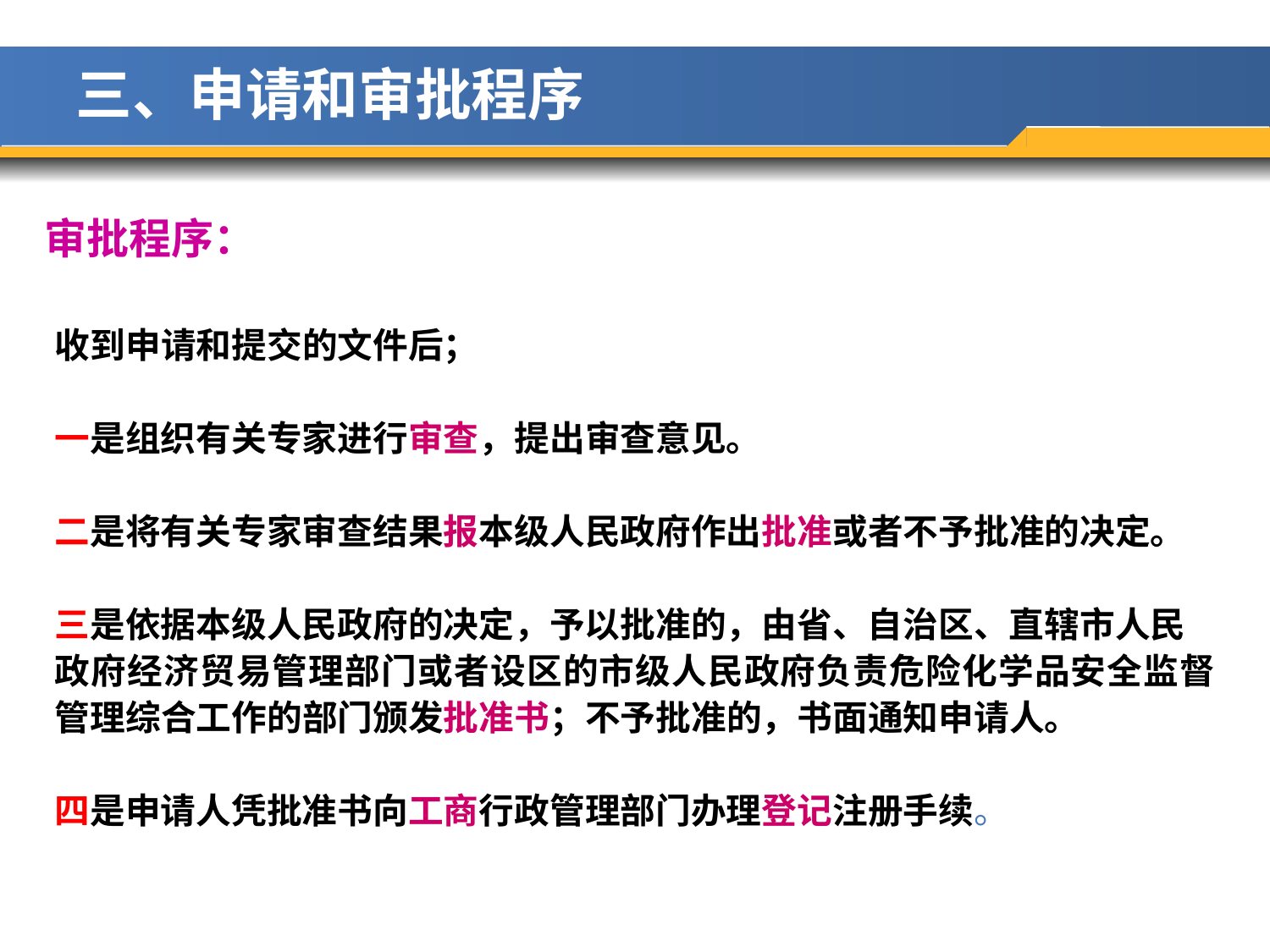

三、申请和审批程序

审批程序：

收到申请和提交的文件后；

一是组织有关专家进行审查，提出审查意见。

二是将有关专家审查结果报本级人民政府作出批准或者不予批准的决定。

三是依据本级人民政府的决定，予以批准的，由省、自治区、直辖市人民
政府经济贸易管理部门或者设区的市级人民政府负责危险化学品安全监督管理综合工作的部门颁发批准书；不予批准的，书面通知申请人。

四是申请人凭批准书向工商行政管理部门办理登记注册手续。